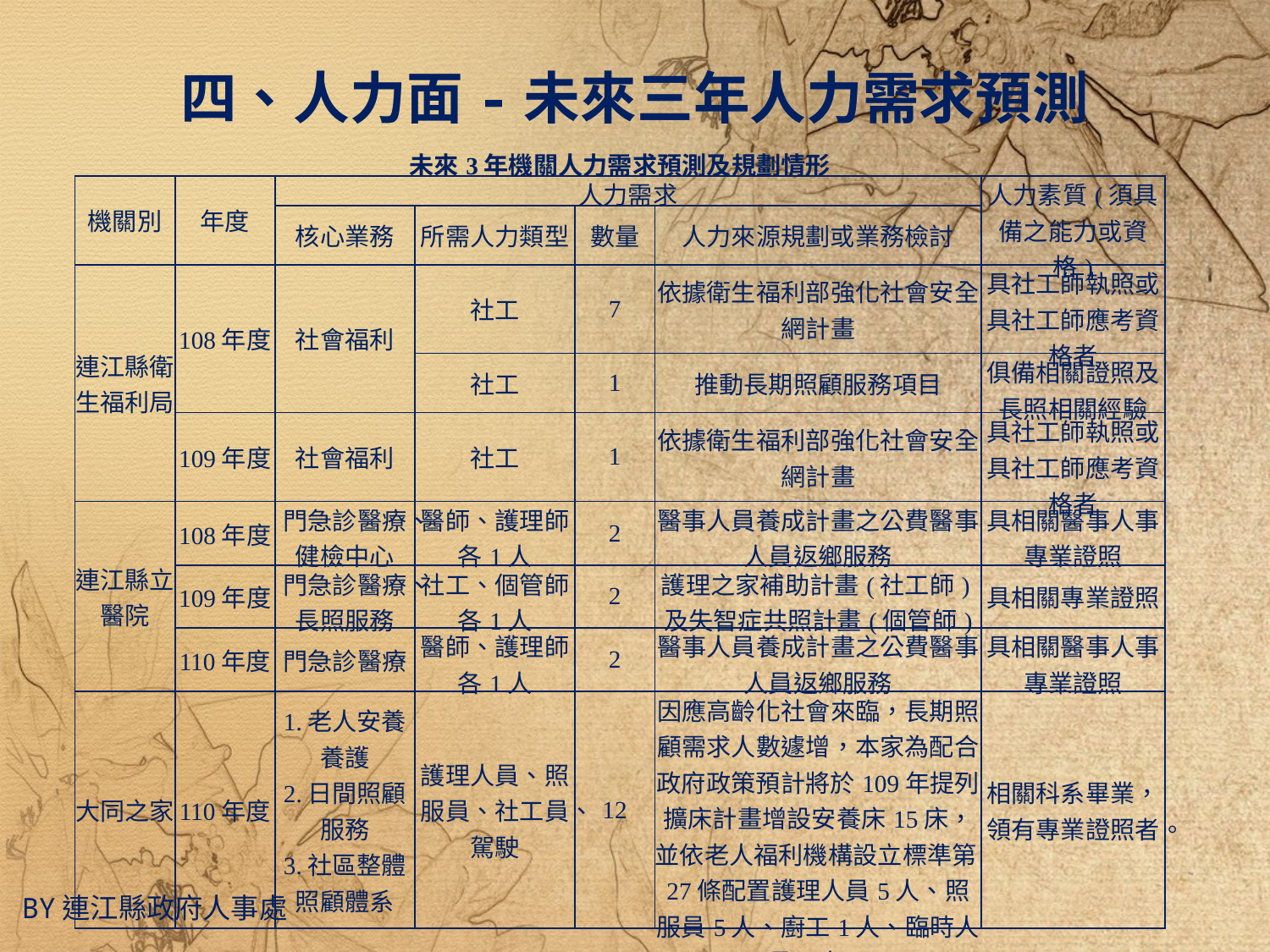

四、人力面-未來三年人力需求預測
| 未來3年機關人力需求預測及規劃情形 |  |  |  |  |  |  |
| --- | --- | --- | --- | --- | --- | --- |
| 機關別 | 年度 | 人力需求 |  |  |  | 人力素質(須具備之能力或資格) |
|  |  | 核心業務 | 所需人力類型 | 數量 | 人力來源規劃或業務檢討 |  |
| 連江縣衛生福利局 | 108年度 | 社會福利 | 社工 | 7 | 依據衛生福利部強化社會安全網計畫 | 具社工師執照或具社工師應考資格者 |
|  |  |  | 社工 | 1 | 推動長期照顧服務項目 | 俱備相關證照及長照相關經驗 |
|  | 109年度 | 社會福利 | 社工 | 1 | 依據衛生福利部強化社會安全網計畫 | 具社工師執照或具社工師應考資格者 |
| 連江縣立醫院 | 108年度 | 門急診醫療、健檢中心 | 醫師、護理師各1人 | 2 | 醫事人員養成計畫之公費醫事人員返鄉服務 | 具相關醫事人事專業證照 |
|  | 109年度 | 門急診醫療、長照服務 | 社工、個管師各1人 | 2 | 護理之家補助計畫(社工師)及失智症共照計畫(個管師) | 具相關專業證照 |
|  | 110年度 | 門急診醫療 | 醫師、護理師各1人 | 2 | 醫事人員養成計畫之公費醫事人員返鄉服務 | 具相關醫事人事專業證照 |
| 大同之家 | 110年度 | 1.老人安養養護 2.日間照顧服務 3.社區整體照顧體系 | 護理人員、照服員、社工員、駕駛 | 12 | 因應高齡化社會來臨，長期照顧需求人數遽增，本家為配合政府政策預計將於109年提列擴床計畫增設安養床15床，並依老人福利機構設立標準第27條配置護理人員5人、照服員5人、廚工1人、臨時人員1人。 | 相關科系畢業，領有專業證照者。 |
By連江縣政府人事處